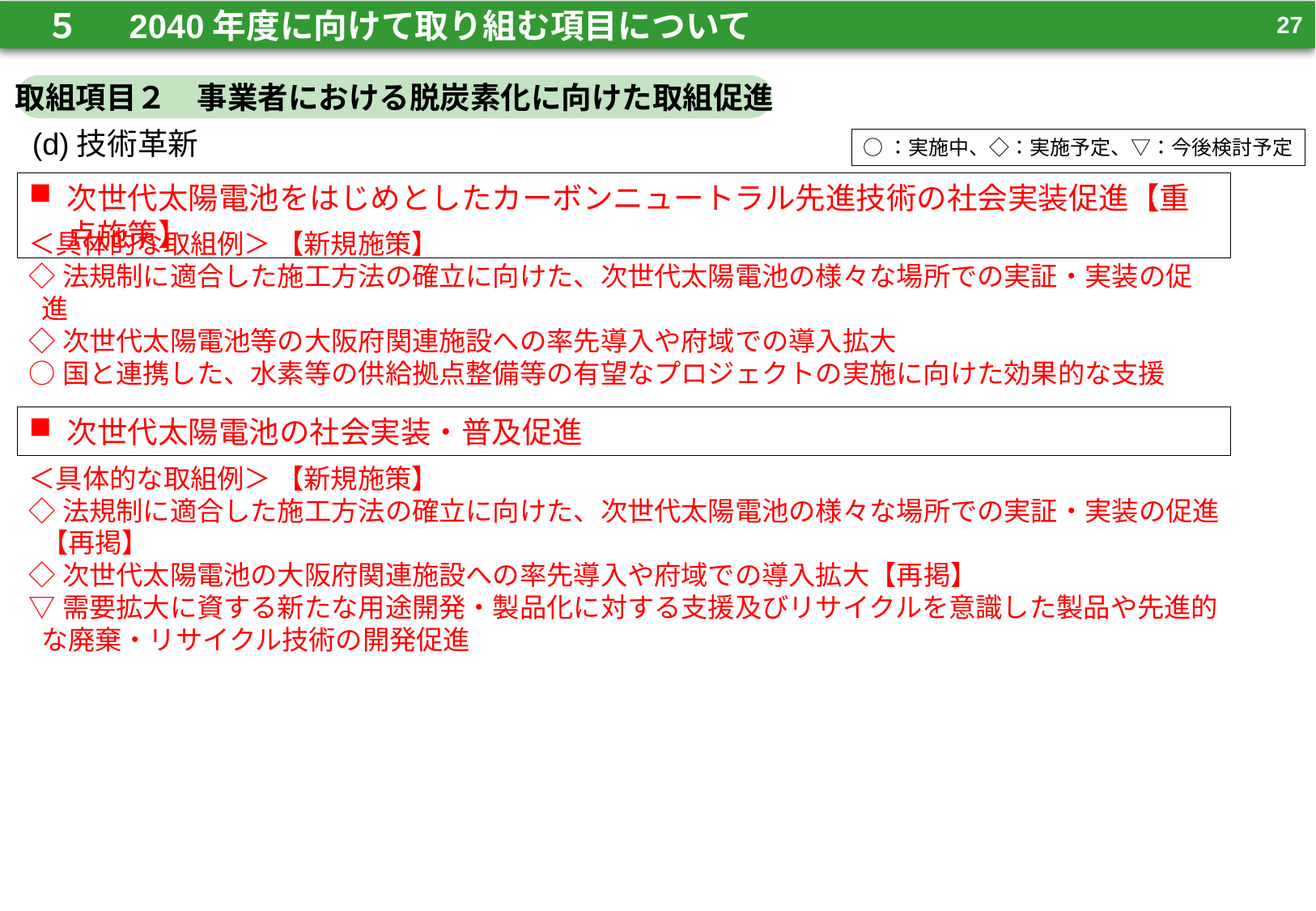

27
　５　 2040年度に向けて取り組む項目について
27
取組項目２　事業者における脱炭素化に向けた取組促進
(d)技術革新
○：実施中、◇：実施予定、▽：今後検討予定
次世代太陽電池をはじめとしたカーボンニュートラル先進技術の社会実装促進【重点施策】
＜具体的な取組例＞ 【新規施策】
◇法規制に適合した施工方法の確立に向けた、次世代太陽電池の様々な場所での実証・実装の促進
◇次世代太陽電池等の大阪府関連施設への率先導入や府域での導入拡大
○国と連携した、水素等の供給拠点整備等の有望なプロジェクトの実施に向けた効果的な支援
次世代太陽電池の社会実装・普及促進
＜具体的な取組例＞ 【新規施策】
◇法規制に適合した施工方法の確立に向けた、次世代太陽電池の様々な場所での実証・実装の促進【再掲】
◇次世代太陽電池の大阪府関連施設への率先導入や府域での導入拡大【再掲】
▽需要拡大に資する新たな用途開発・製品化に対する支援及びリサイクルを意識した製品や先進的な廃棄・リサイクル技術の開発促進